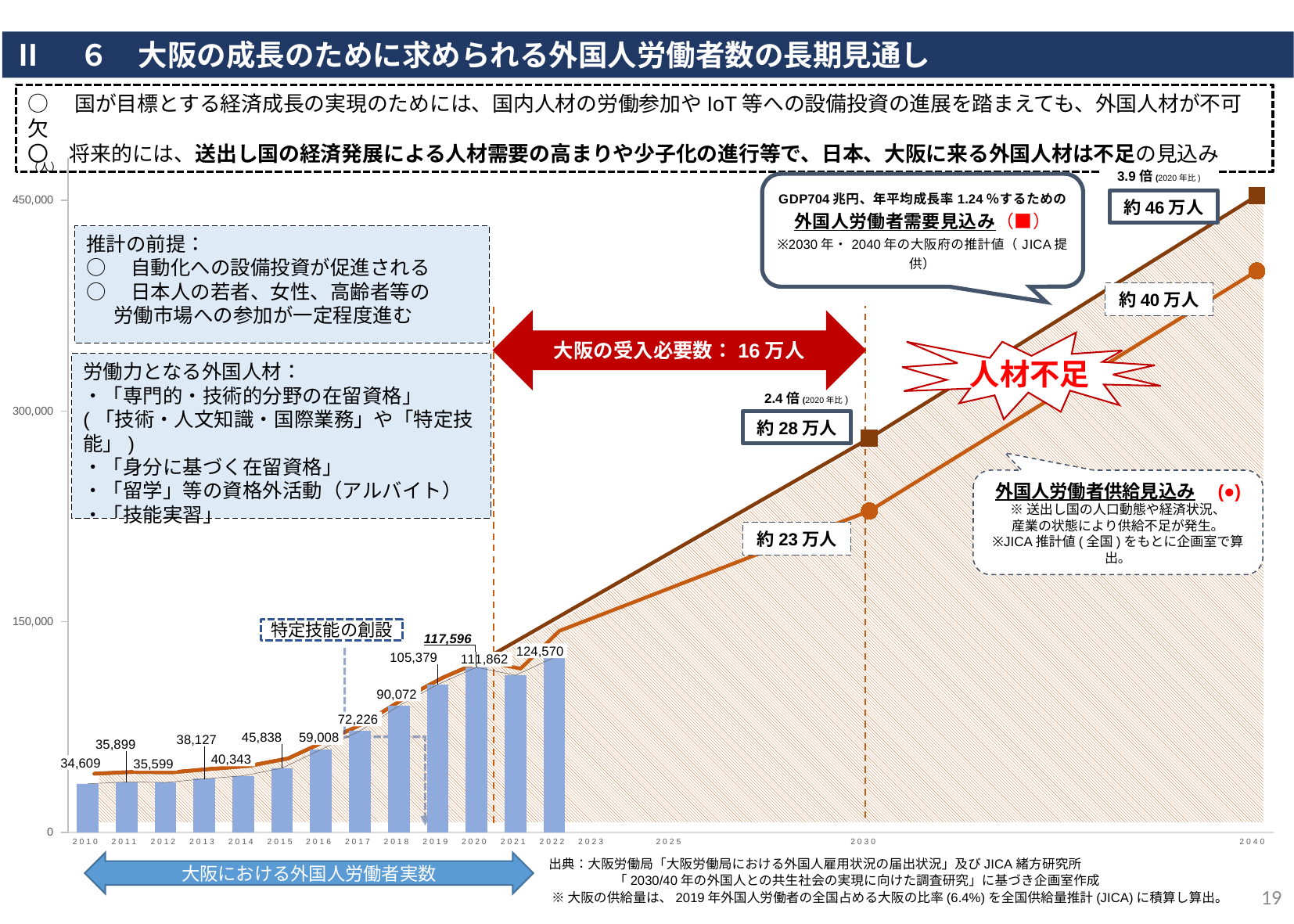

Ⅱ　６　大阪の成長のために求められる外国人労働者数の長期見通し
○　国が目標とする経済成長の実現のためには、国内人材の労働参加やIoT等への設備投資の進展を踏まえても、外国人材が不可欠
〇　将来的には、送出し国の経済発展による人材需要の高まりや少子化の進行等で、日本、大阪に来る外国人材は不足の見込み

### Chart

| Category |  |  |
|---|---|---|
| 2010 | 34609.0 | 34609.0 |
| 2011 | 35899.0 | 35899.0 |
| 2012 | 35599.0 | 35599.0 |
| 2013 | 38127.0 | 38127.0 |
| 2014 | 40343.0 | 40343.0 |
| 2015 | 45838.0 | 45838.0 |
| 2016 | 59008.0 | 59008.0 |
| 2017 | 72226.0 | 72226.0 |
| 2018 | 90072.0 | 90072.0 |
| 2019 | 105379.0 | 105379.0 |
| 2020 | 117596.0 | 117596.0 |
| 2021 | 133965.9 | 111862.0 |
|  | 150335.8 | 139644.8 |
| 2023 | 166705.69999999998 | 150669.19999999998 |
|  | 183075.59999999998 | 161693.59999999998 |
| 2025 | 199445.49999999997 | 172717.99999999997 |
|  | 215815.39999999997 | 183742.39999999997 |
|  | 232185.29999999996 | 194766.79999999996 |
|  | 248555.19999999995 | 205791.19999999995 |
|  | 264925.1 | 216815.59999999995 |
| 2030 | 281295.0 | 227840.0 |
|  | 299134.9 | 245504.0 |
|  | 316974.80000000005 | 263168.0 |
|  | 334814.70000000007 | 280832.0 |
|  | 352654.6000000001 | 298496.0 |
|  | 370494.5000000001 | 316160.0 |
|  | 388334.40000000014 | 333824.0 |
|  | 406174.30000000016 | 351488.0 |
|  | 424014.2000000002 | 369152.0 |
|  | 441854.1000000002 | 386816.0 |
| 2040 | 459694.0 | 404480.0 |

### Chart

| Category |  |  |
|---|---|---|
| 2010 | 34609.0 | 34609.0 |
| 2011 | 35899.0 | 35899.0 |
| 2012 | 35599.0 | 35599.0 |
| 2013 | 38127.0 | 38127.0 |
| 2014 | 40343.0 | 40343.0 |
| 2015 | 45838.0 | 45838.0 |
| 2016 | 59008.0 | 59008.0 |
| 2017 | 72226.0 | 72226.0 |
| 2018 | 90072.0 | 90072.0 |
| 2019 | 105379.0 | 105379.0 |
| 2020 | 117596.0 | 117596.0 |
| 2021 | 133965.9 | 111862.0 |
|  | 150335.8 | 139644.8 |
| 2023 | 166705.69999999998 | 150669.19999999998 |
|  | 183075.59999999998 | 161693.59999999998 |
| 2025 | 199445.49999999997 | 172717.99999999997 |
|  | 215815.39999999997 | 183742.39999999997 |
|  | 232185.29999999996 | 194766.79999999996 |
|  | 248555.19999999995 | 205791.19999999995 |
|  | 264925.1 | 216815.59999999995 |
| 2030 | 281295.0 | 227840.0 |
|  | 299134.9 | 245504.0 |
|  | 316974.80000000005 | 263168.0 |
|  | 334814.70000000007 | 280832.0 |
|  | 352654.6000000001 | 298496.0 |
|  | 370494.5000000001 | 316160.0 |
|  | 388334.40000000014 | 333824.0 |
|  | 406174.30000000016 | 351488.0 |
|  | 424014.2000000002 | 369152.0 |
|  | 441854.1000000002 | 386816.0 |
| 2040 | 459694.0 | 404480.0 |

### Chart

| Category |  |  |  |  |  |  |  |  |
|---|---|---|---|---|---|---|---|---|
| 2010 | 12915.0 | 7763.0 | 5738.0 | 405.0 | 7785.0 | 3.0 | None | 34609.0 |
| 2011 | 13652.0 | 8704.0 | 366.0 | 5367.0 | 7808.0 | 2.0 | None | 35899.0 |
| 2012 | 13336.0 | 9044.0 | 497.0 | 5262.0 | 7460.0 | None | None | 35599.0 |
| 2013 | 14308.0 | 9339.0 | 617.0 | 5933.0 | 7929.0 | 1.0 | None | 38127.0 |
| 2014 | 14478.0 | 9759.0 | 756.0 | 6150.0 | 9199.0 | 1.0 | None | 40343.0 |
| 2015 | 14584.0 | 10052.0 | 1005.0 | 7486.0 | 12710.0 | 1.0 | None | 45838.0 |
| 2016 | 17237.0 | 12356.0 | 1398.0 | 9972.0 | 18044.0 | 1.0 | None | 59008.0 |
| 2017 | 19686.0 | 15258.0 | 1812.0 | 13028.0 | 22440.0 | 2.0 | None | 72226.0 |
| 2018 | 22495.0 | 20173.0 | 2405.0 | 16403.0 | 28596.0 | None | None | 90072.0 |
| 2019 | 24684.0 | 25816.0 | 2821.0 | 20838.0 | 31220.0 | None | None | 105379.0 |
| 2020 | 25750.0 | 28768.0 | 3453.0 | 23034.0 | 36589.0 | 2.0 | None | 117596.0 |
| 2021 | 26661.0 | 31947.0 | 4813.0 | 21498.0 | 26943.0 | 0.0 | None | 111862.0 |
| 2022 | 27735.0 | 39649.0 | 5670.0 | 20641.0 | 30875.0 | 0.0 | None | 124570.0 |
| 2023 | None | None | None | None | None | None | None | None |
|  | None | None | None | None | None | None | None | None |
| 2025 | None | None | None | None | None | None | None | None |
|  | None | None | None | None | None | None | None | None |
|  | None | None | None | None | None | None | None | None |
|  | None | None | None | None | None | None | None | None |
|  | None | None | None | None | None | None | None | None |
| 2030 | None | None | None | None | 281295.0 | None | None | 281295.0 |
|  | None | None | None | None | None | None | None | None |
|  | None | None | None | None | None | None | None | None |
|  | None | None | None | None | None | None | None | None |
|  | None | None | None | None | None | None | None | None |
|  | None | None | None | None | None | None | None | None |
|  | None | None | None | None | None | None | None | None |
|  | None | None | None | None | None | None | None | None |
|  | None | None | None | None | None | None | None | None |
|  | None | None | None | None | None | None | None | None |
| 2040 | None | None | None | None | 459694.0 | None | None | 459694.0 |
（人）
3.9倍(2020年比)
約46万人
推計の前提：
○　自動化への設備投資が促進される
○　日本人の若者、女性、高齢者等の
     労働市場への参加が一定程度進む
約40万人
大阪の受入必要数：16万人
人材不足
労働力となる外国人材：
・「専門的・技術的分野の在留資格」
(「技術・人文知識・国際業務」や「特定技能」)
・「身分に基づく在留資格」
・「留学」等の資格外活動（アルバイト）
・「技能実習」
2.4倍(2020年比)
約28万人
外国人労働者供給見込み　(●)
※送出し国の人口動態や経済状況、
産業の状態により供給不足が発生。
※JICA推計値(全国)をもとに企画室で算出。
約23万人
特定技能の創設
出典：大阪労働局「大阪労働局における外国人雇用状況の届出状況」及びJICA緒方研究所
　　　　　「2030/40年の外国人との共生社会の実現に向けた調査研究」に基づき企画室作成
 ※大阪の供給量は、2019年外国人労働者の全国占める大阪の比率(6.4%)を全国供給量推計(JICA)に積算し算出。
大阪における外国人労働者実数
19